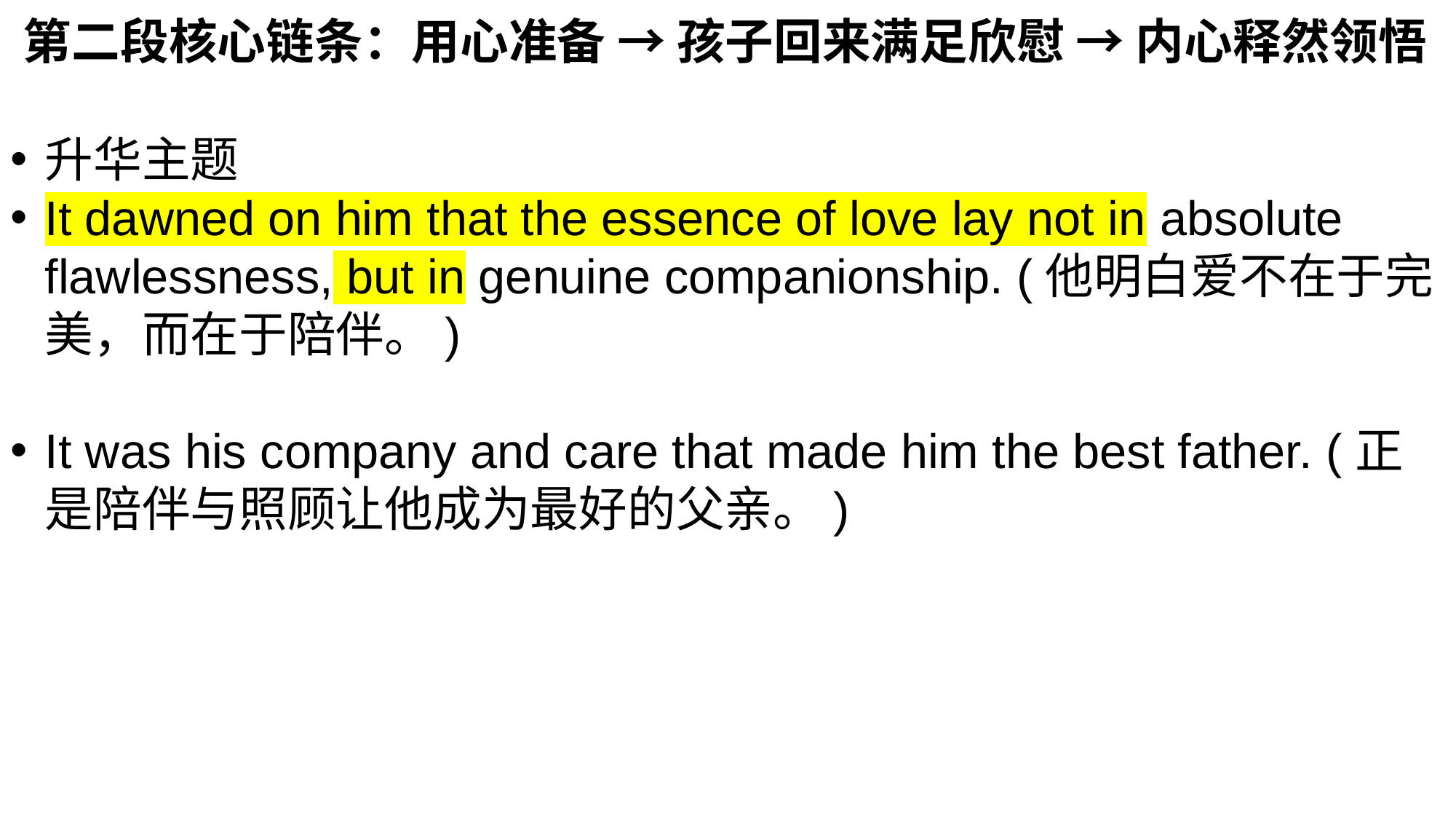

第二段核心链条：用心准备 → 孩子回来满足欣慰 → 内心释然领悟
升华主题
It dawned on him that the essence of love lay not in absolute flawlessness, but in genuine companionship. (他明白爱不在于完美，而在于陪伴。)

It was his company and care that made him the best father. (正是陪伴与照顾让他成为最好的父亲。)